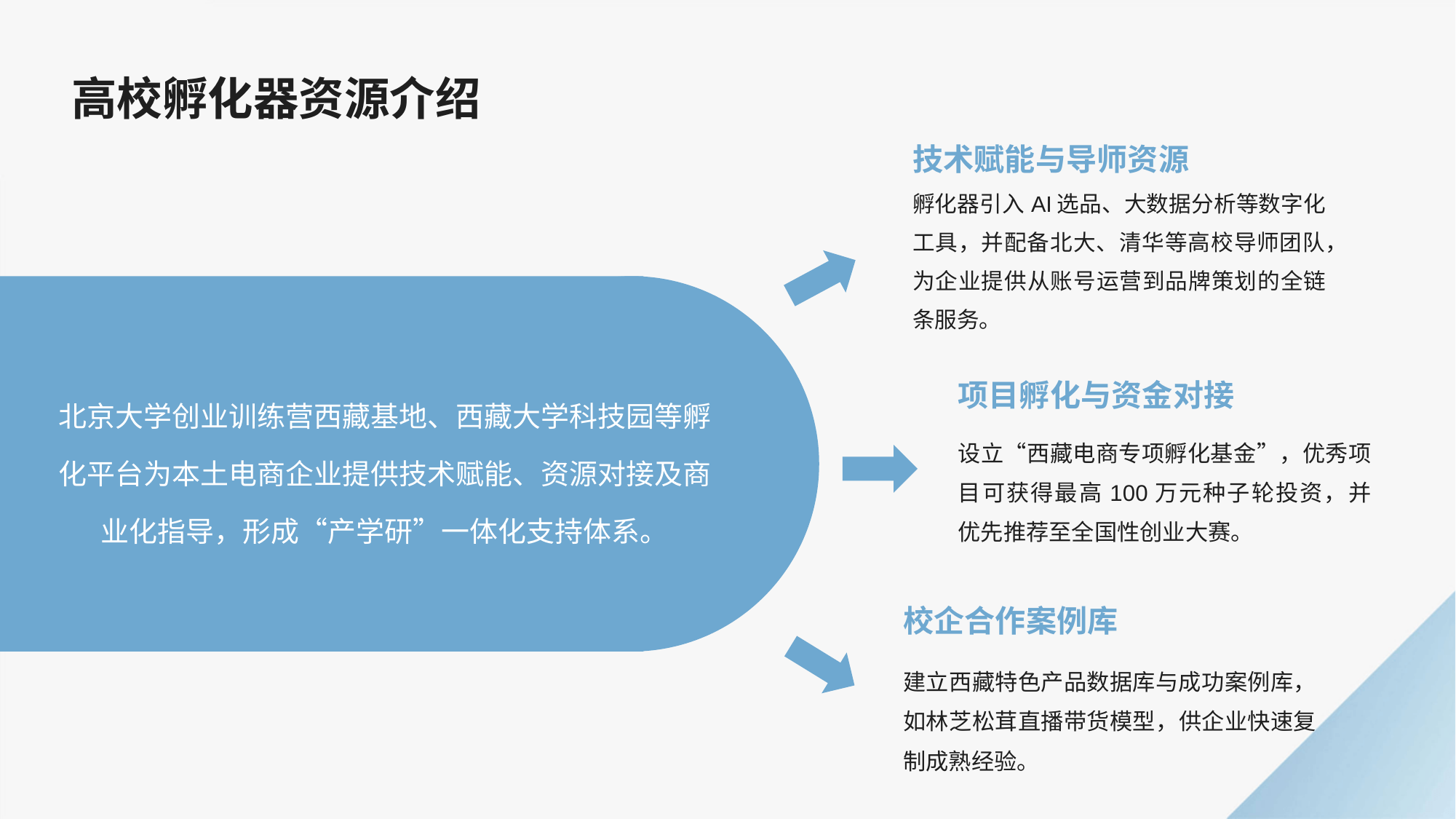

高校孵化器资源介绍
技术赋能与导师资源
孵化器引入AI选品、大数据分析等数字化工具，并配备北大、清华等高校导师团队，为企业提供从账号运营到品牌策划的全链条服务。

北京大学创业训练营西藏基地、西藏大学科技园等孵化平台为本土电商企业提供技术赋能、资源对接及商业化指导，形成“产学研”一体化支持体系。
项目孵化与资金对接
设立“西藏电商专项孵化基金”，优秀项目可获得最高100万元种子轮投资，并优先推荐至全国性创业大赛。

校企合作案例库
建立西藏特色产品数据库与成功案例库，如林芝松茸直播带货模型，供企业快速复制成熟经验。